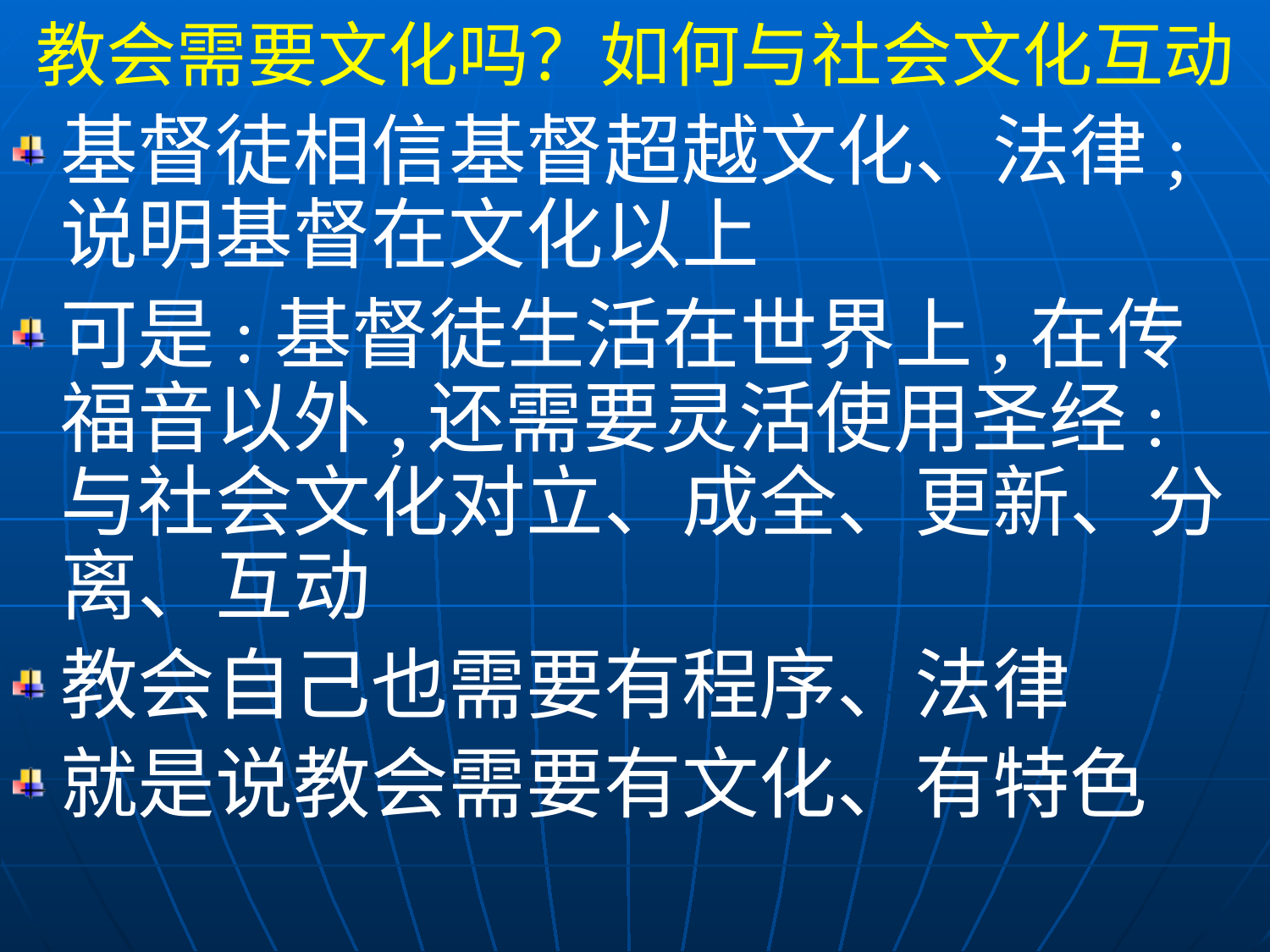

教会需要文化吗？如何与社会文化互动
基督徒相信基督超越文化、法律; 说明基督在文化以上
可是:基督徒生活在世界上,在传福音以外,还需要灵活使用圣经: 与社会文化对立、成全、更新、分离、互动
教会自己也需要有程序、法律
就是说教会需要有文化、有特色